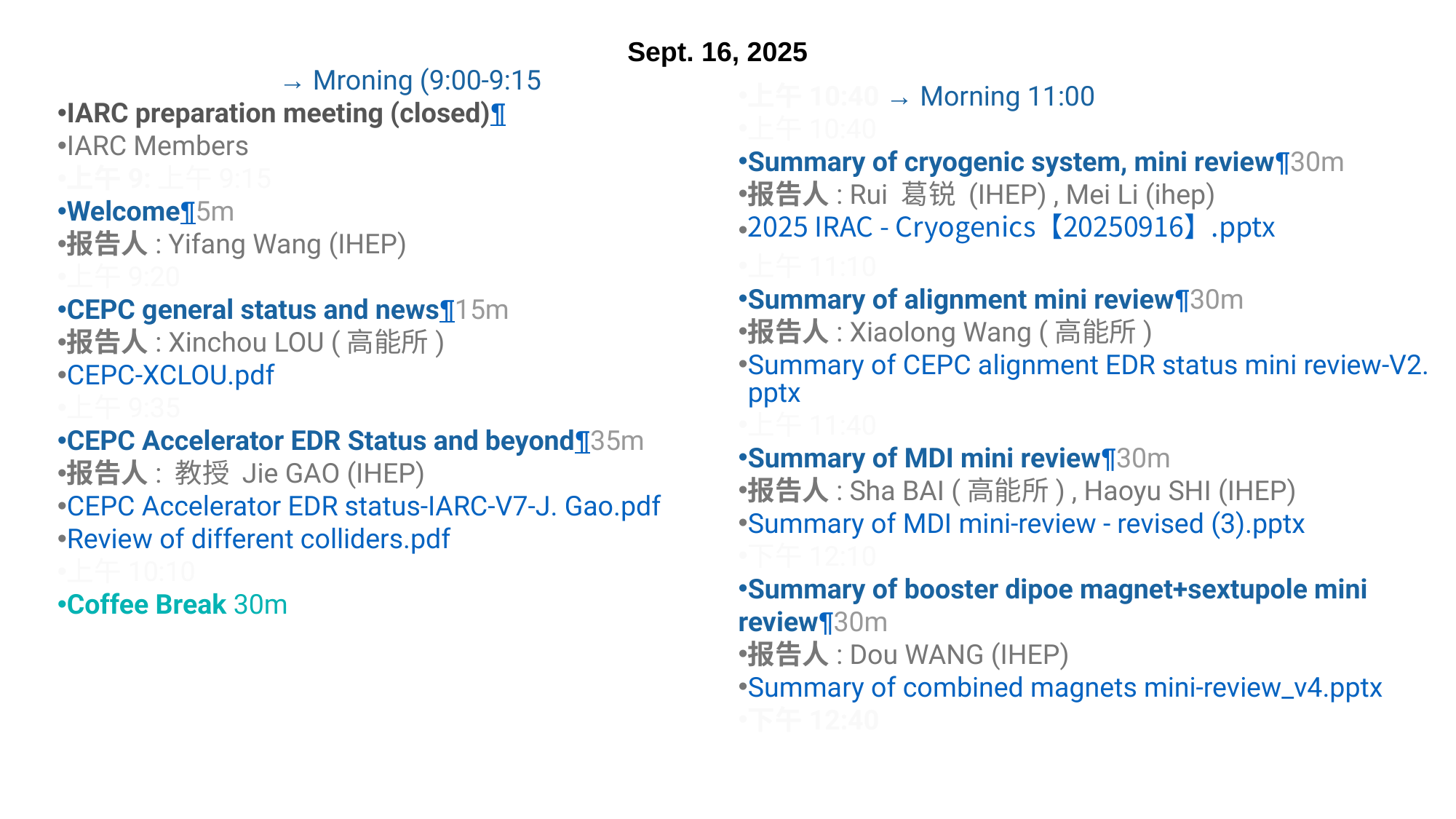

Sept. 16, 2025
→ Mroning (9:00-9:15
IARC preparation meeting (closed)¶
IARC Members
上午9:上午9:15
Welcome¶5m
报告人: Yifang Wang (IHEP)
上午9:20
CEPC general status and news¶15m
报告人: Xinchou LOU (高能所)
CEPC-XCLOU.pdf
上午9:35
CEPC Accelerator EDR Status and beyond¶35m
报告人: 教授 Jie GAO (IHEP)
CEPC Accelerator EDR status-IARC-V7-J. Gao.pdf
Review of different colliders.pdf
上午10:10
Coffee Break 30m
上午10:40 → Morning 11:00
上午10:40
Summary of cryogenic system, mini review¶30m
报告人: Rui 葛锐 (IHEP) , Mei Li (ihep)
2025 IRAC - Cryogenics【20250916】.pptx
上午11:10
Summary of alignment mini review¶30m
报告人: Xiaolong Wang (高能所)
Summary of CEPC alignment EDR status mini review-V2.pptx
上午11:40
Summary of MDI mini review¶30m
报告人: Sha BAI (高能所) , Haoyu SHI (IHEP)
Summary of MDI mini-review - revised (3).pptx
下午12:10
Summary of booster dipoe magnet+sextupole mini review¶30m
报告人: Dou WANG (IHEP)
Summary of combined magnets mini-review_v4.pptx
下午12:40